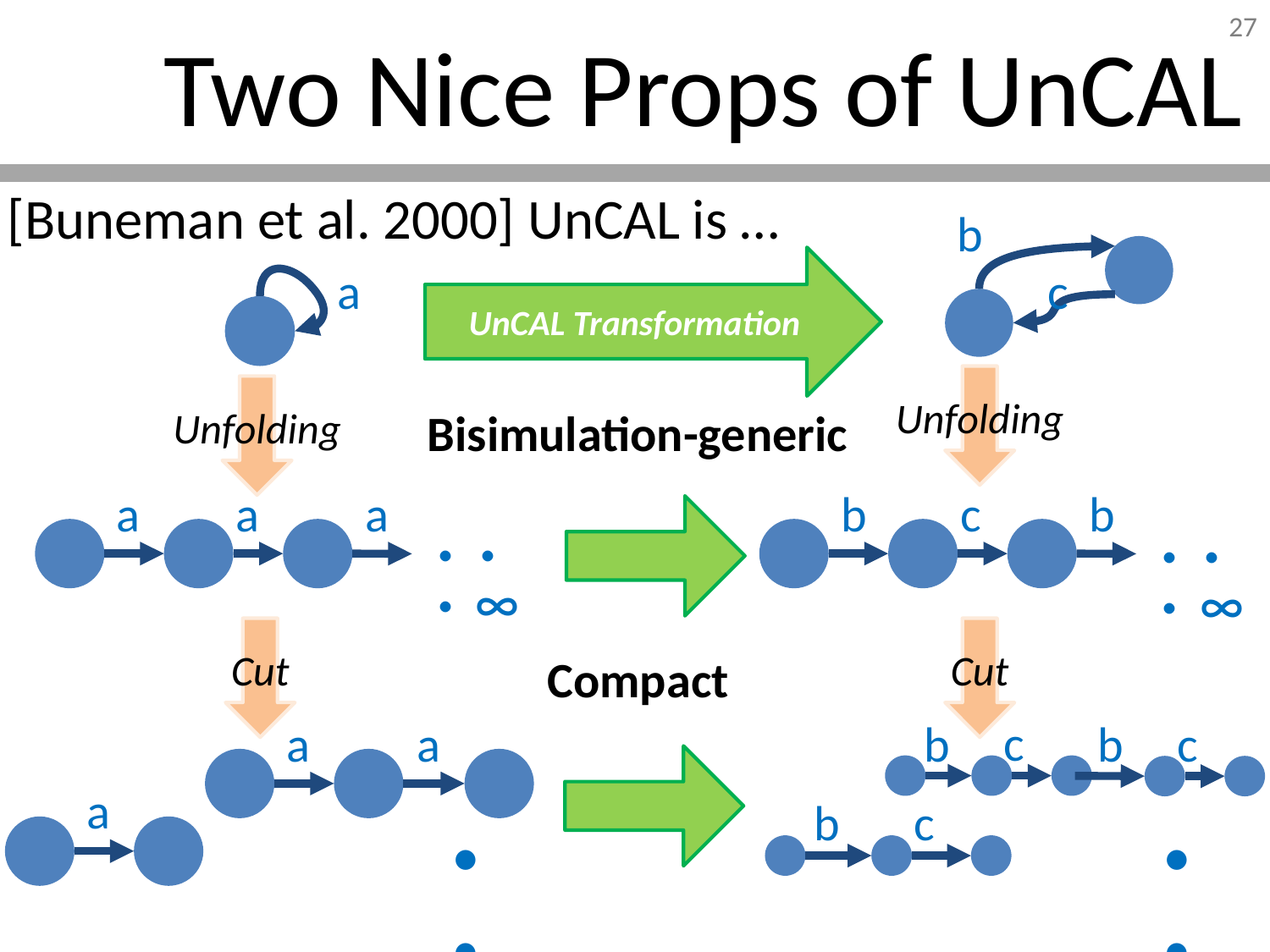

# Two Nice Props of UnCAL
[Buneman et al. 2000] UnCAL is …
b

UnCAL Transformation
a
c

Unfolding
Unfolding
Bisimulation-generic
a
a
a
b
c
b

・・・ ∞
・・・ ∞
Cut
Cut
Compact
c
a
a
b
c
b

a
b
c
・・・
・・・